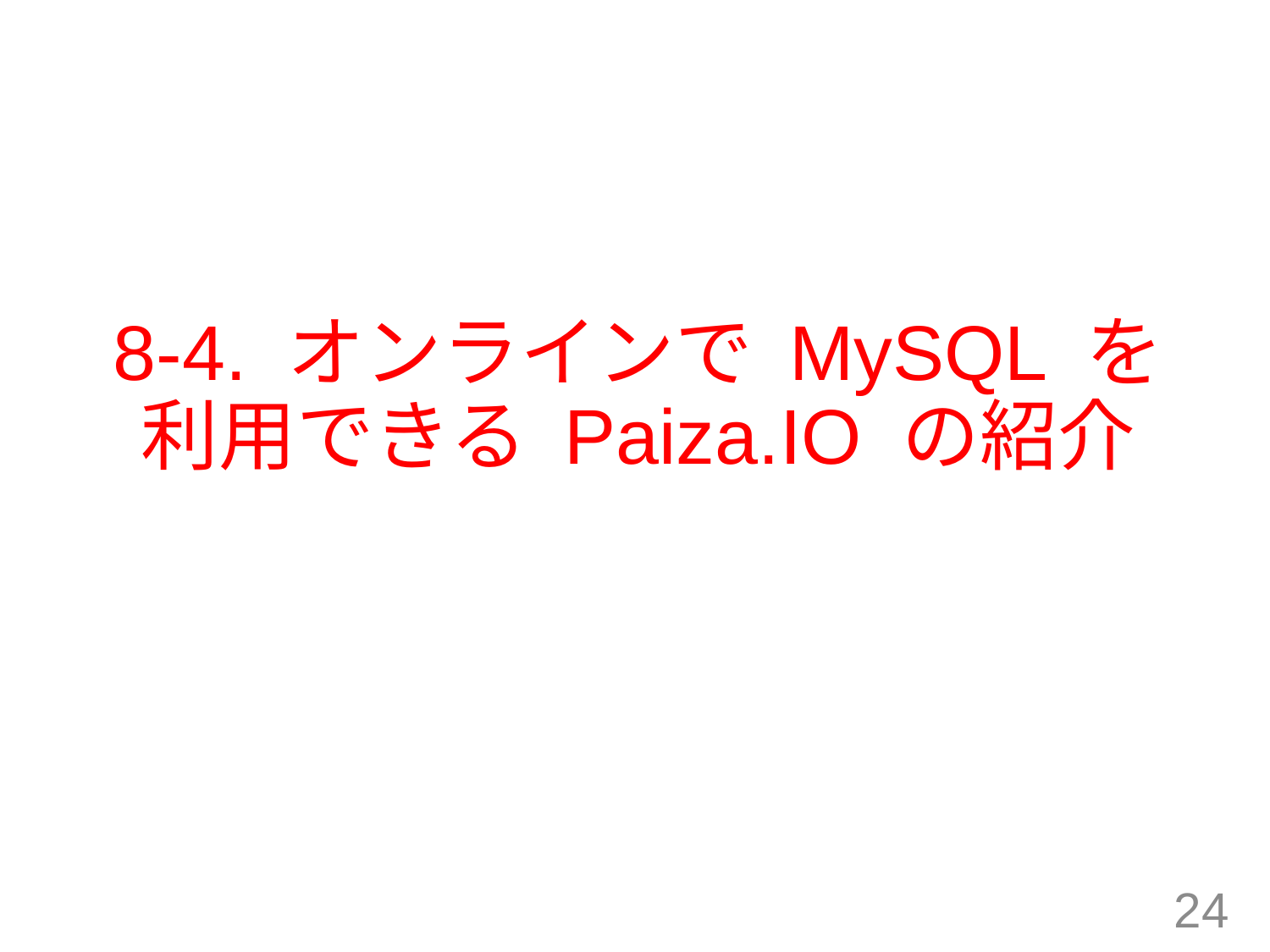

# 8-4. オンラインで MySQL を利用できる Paiza.IO の紹介

24